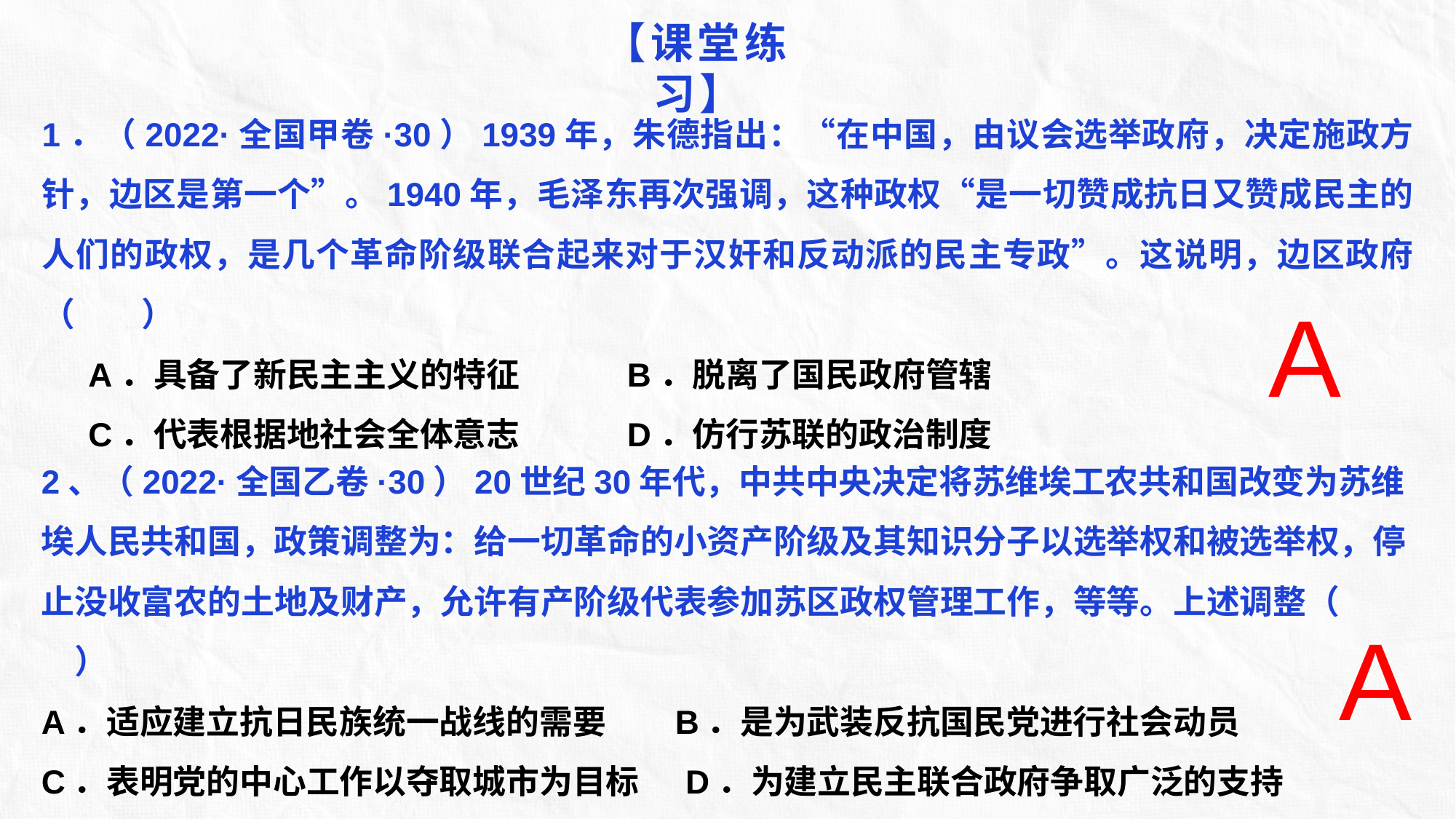

【课堂练习】
1．（2022·全国甲卷·30）1939年，朱德指出：“在中国，由议会选举政府，决定施政方针，边区是第一个”。1940年，毛泽东再次强调，这种政权“是一切赞成抗日又赞成民主的人们的政权，是几个革命阶级联合起来对于汉奸和反动派的民主专政”。这说明，边区政府（　　）
     A．具备了新民主主义的特征             B．脱离了国民政府管辖
     C．代表根据地社会全体意志             D．仿行苏联的政治制度
A
2、（2022·全国乙卷·30）20世纪30年代，中共中央决定将苏维埃工农共和国改变为苏维埃人民共和国，政策调整为：给一切革命的小资产阶级及其知识分子以选举权和被选举权，停止没收富农的土地及财产，允许有产阶级代表参加苏区政权管理工作，等等。上述调整（　　）
A．适应建立抗日民族统一战线的需要        B．是为武装反抗国民党进行社会动员
C．表明党的中心工作以夺取城市为目标     D．为建立民主联合政府争取广泛的支持
A